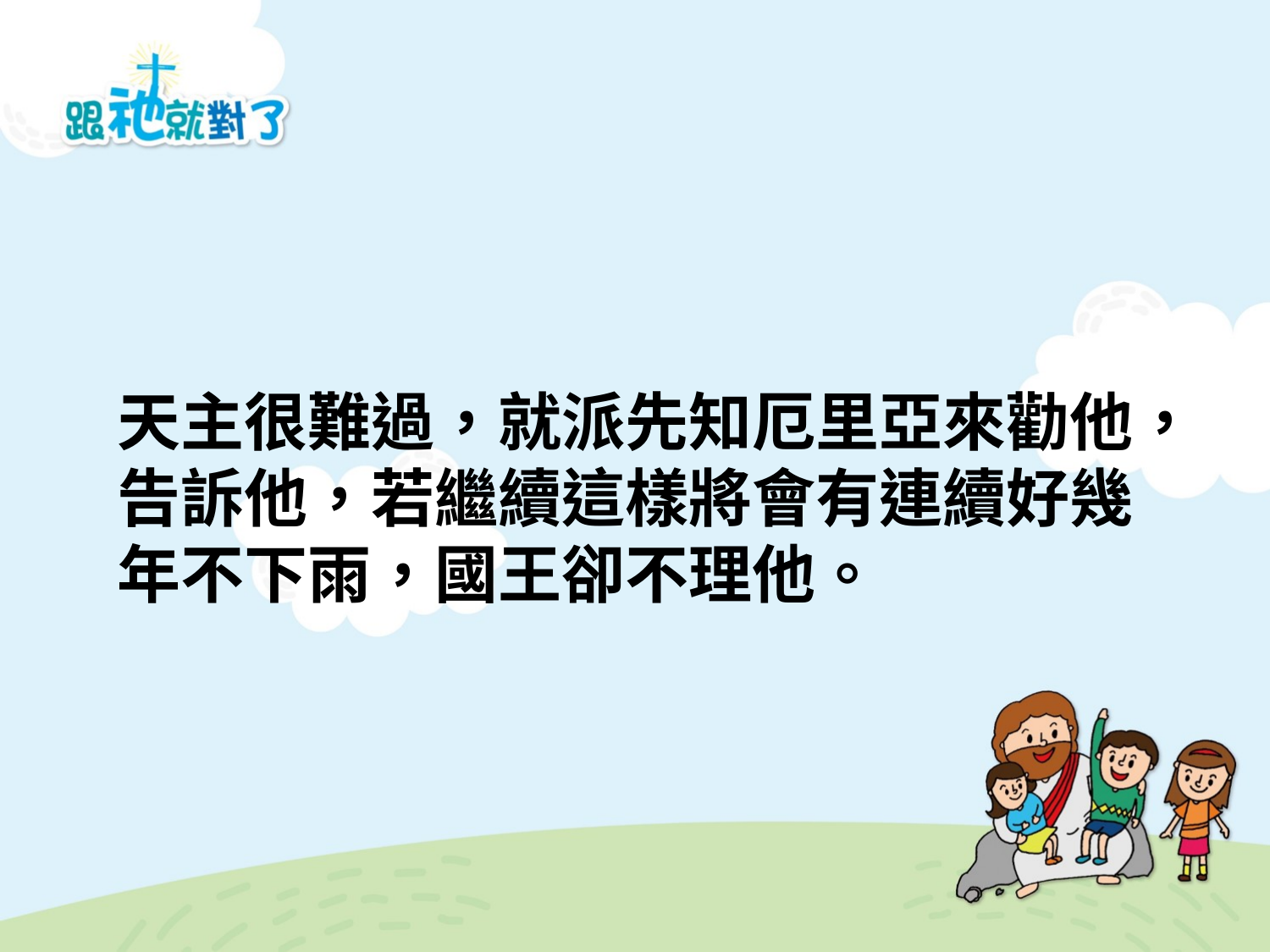

天主很難過，就派先知厄里亞來勸他，告訴他，若繼續這樣將會有連續好幾年不下雨，國王卻不理他。